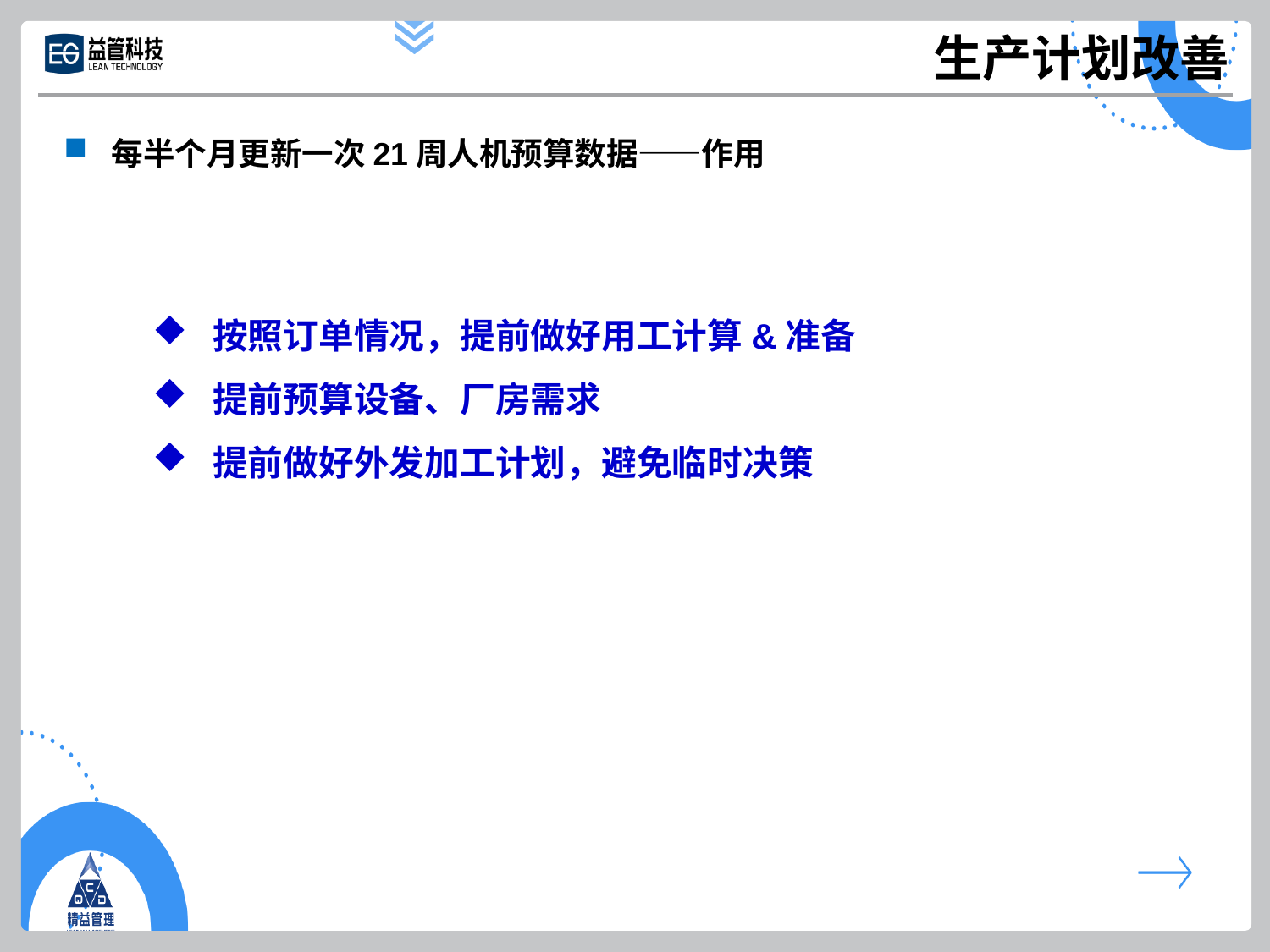

生产计划改善
每半个月更新一次21周人机预算数据——作用
  按照订单情况，提前做好用工计算&准备
  提前预算设备、厂房需求
  提前做好外发加工计划，避免临时决策